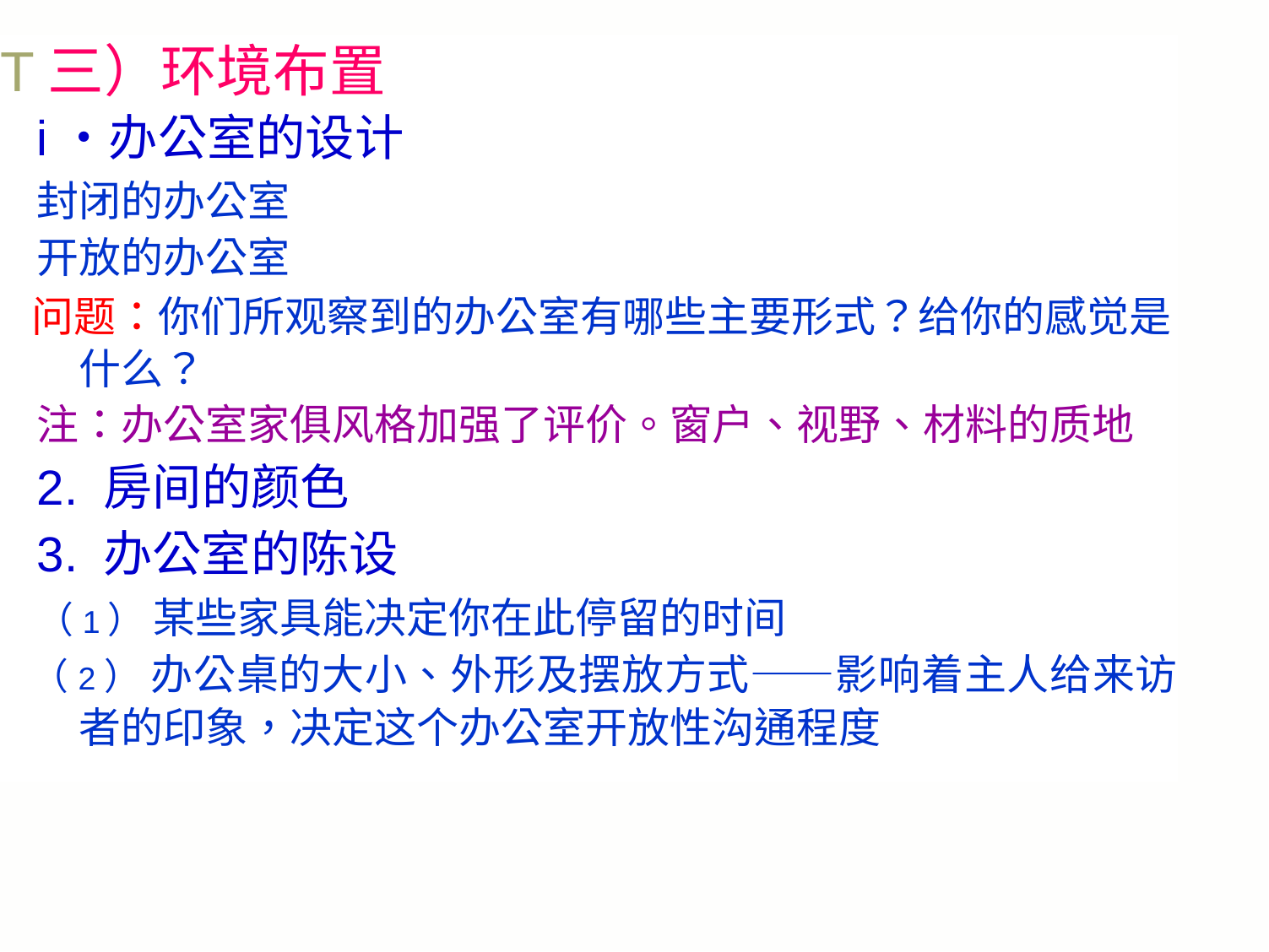

T三）环境布置
i・办公室的设计
封闭的办公室
开放的办公室
问题：你们所观察到的办公室有哪些主要形式？给你的感觉是 什么？
注：办公室家俱风格加强了评价。窗户、视野、材料的质地
2. 房间的颜色
3. 办公室的陈设
（1） 某些家具能决定你在此停留的时间
（2） 办公桌的大小、外形及摆放方式——影响着主人给来访 者的印象，决定这个办公室开放性沟通程度